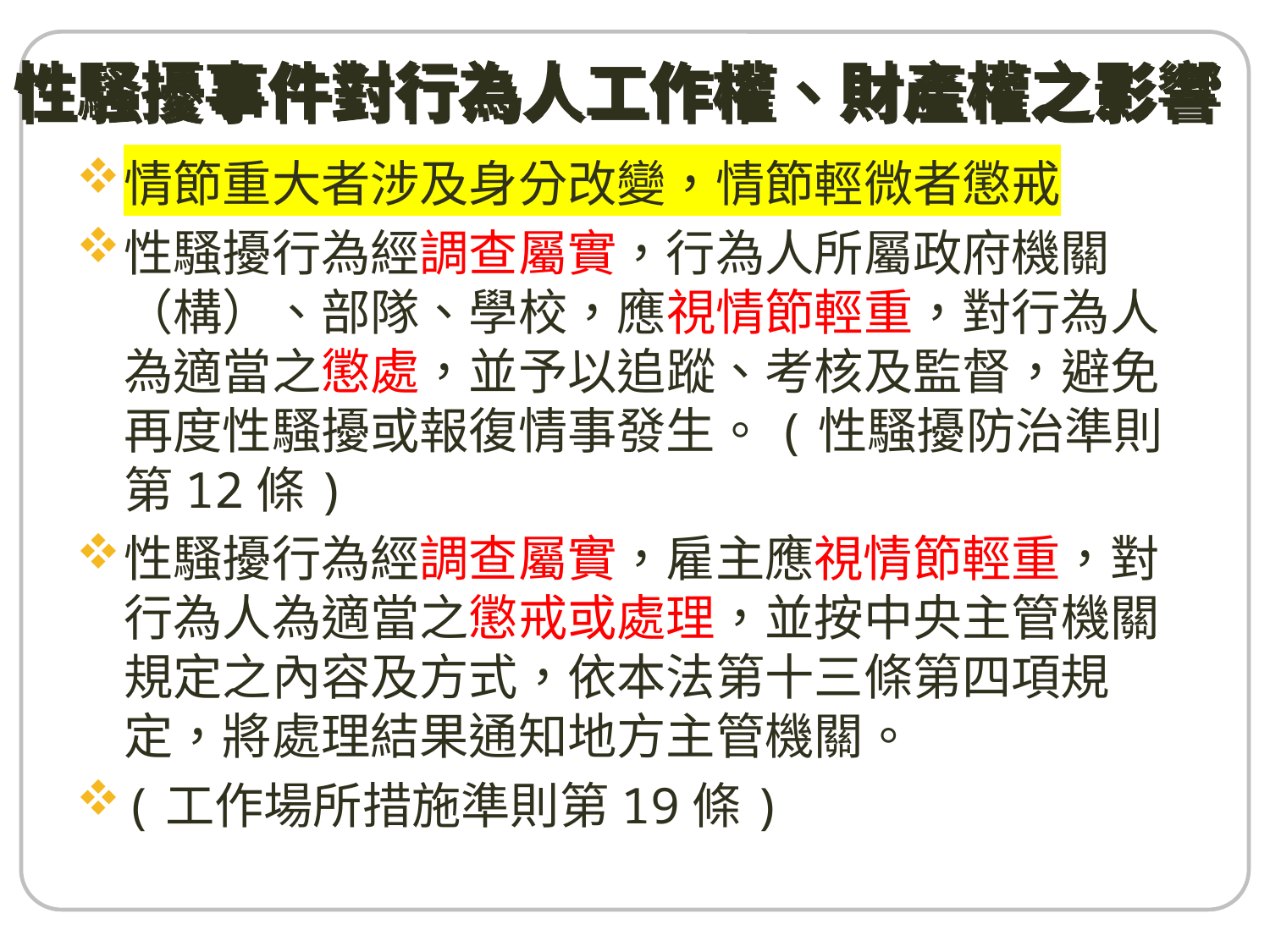

# 性騷擾事件對行為人工作權、財產權之影響
情節重大者涉及身分改變，情節輕微者懲戒
性騷擾行為經調查屬實，行為人所屬政府機關（構）、部隊、學校，應視情節輕重，對行為人為適當之懲處，並予以追蹤、考核及監督，避免再度性騷擾或報復情事發生。(性騷擾防治準則第12條)
性騷擾行為經調查屬實，雇主應視情節輕重，對行為人為適當之懲戒或處理，並按中央主管機關規定之內容及方式，依本法第十三條第四項規定，將處理結果通知地方主管機關。
(工作場所措施準則第19條)